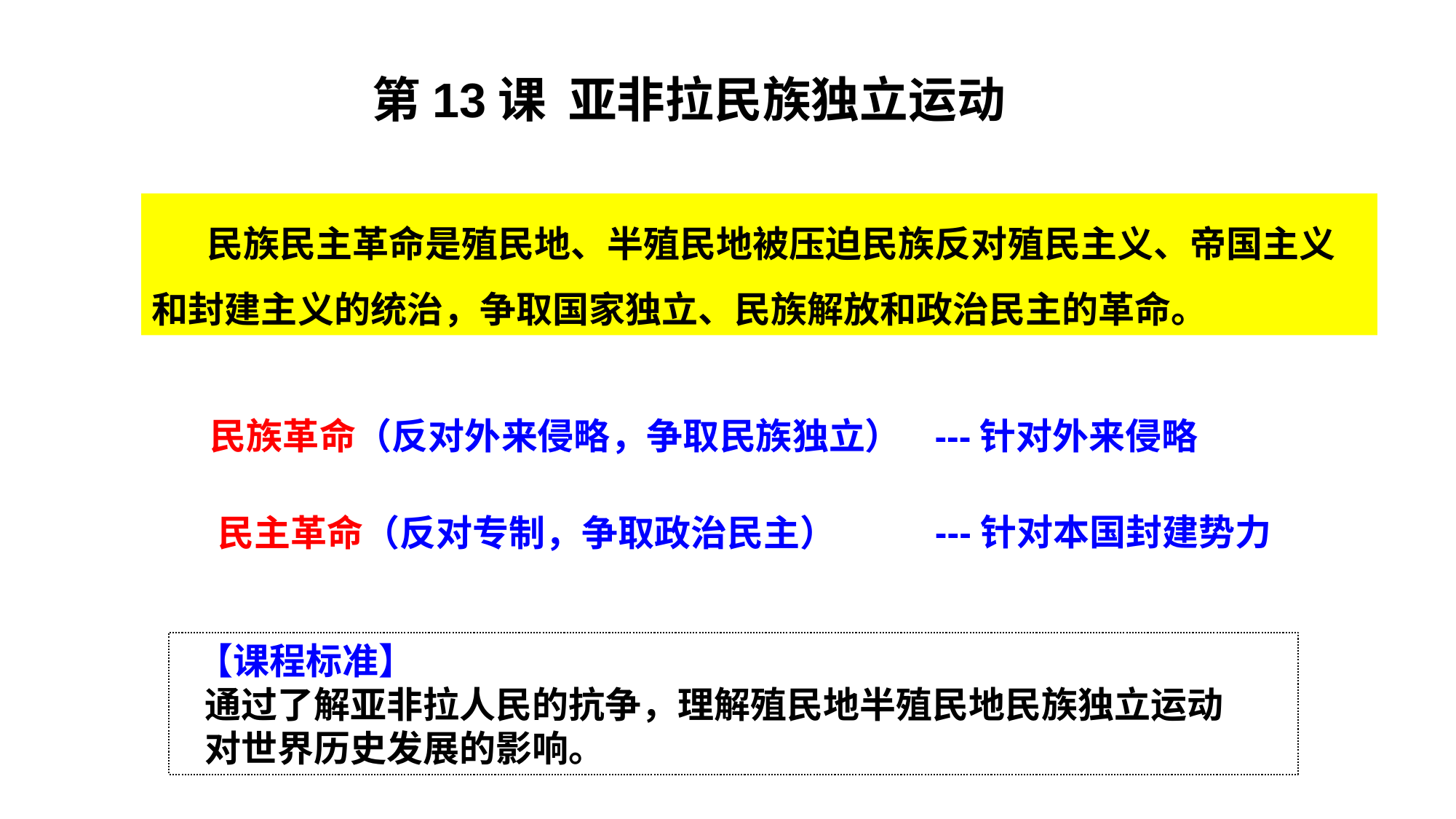

第13课  亚非拉民族独立运动
  民族民主革命是殖民地、半殖民地被压迫民族反对殖民主义、帝国主义和封建主义的统治，争取国家独立、民族解放和政治民主的革命。
民族革命（反对外来侵略，争取民族独立）
---针对外来侵略
---针对本国封建势力
民主革命（反对专制，争取政治民主）
 【课程标准】
  通过了解亚非拉人民的抗争，理解殖民地半殖民地民族独立运动
  对世界历史发展的影响。